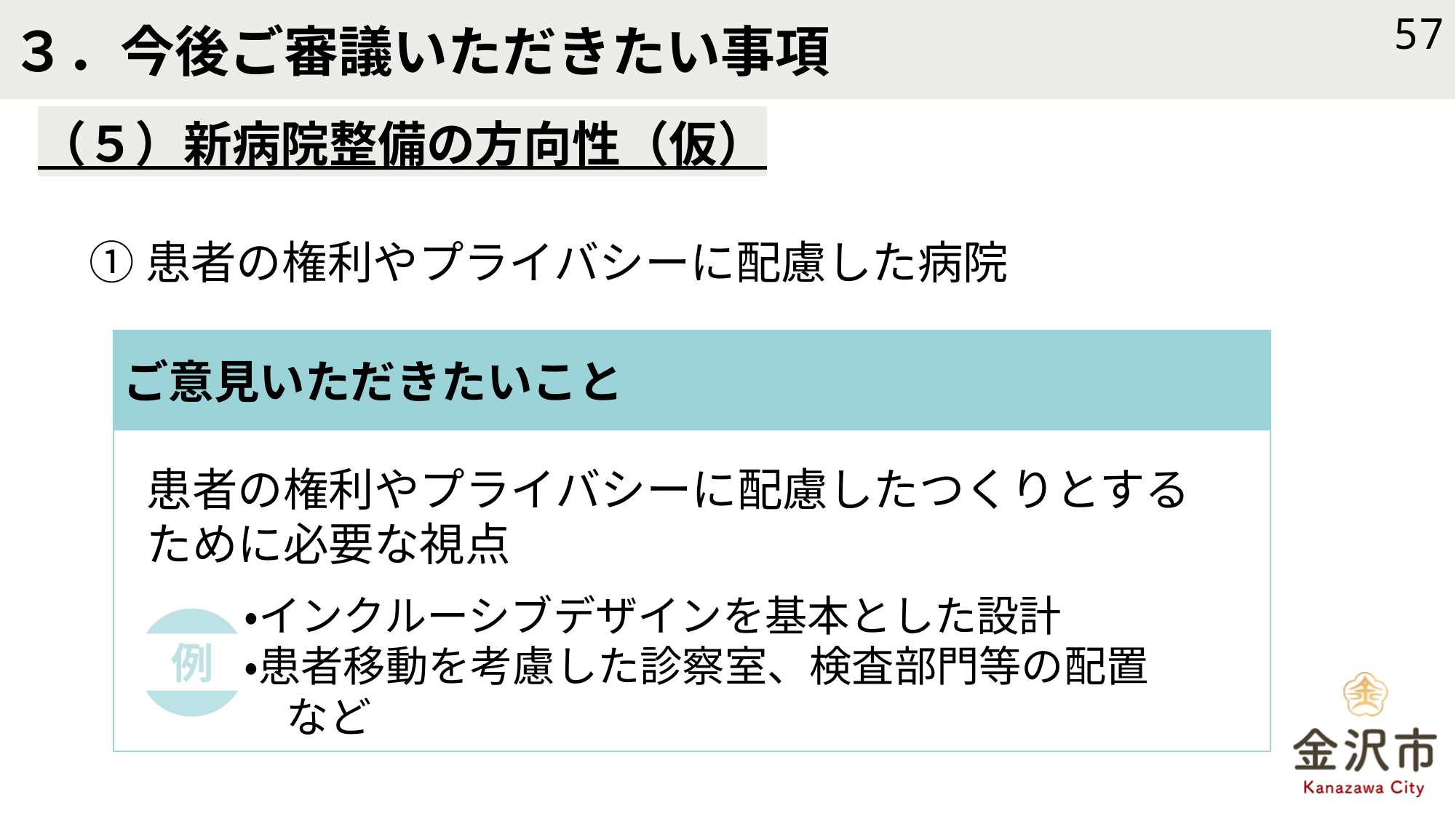

# ３．今後ご審議いただきたい事項
57
（５）新病院整備の方向性（仮）
①患者の権利やプライバシーに配慮した病院

ご意見いただきたいこと

患者の権利やプライバシーに配慮したつくりとする
ために必要な視点
・インクルーシブデザインを基本とした設計
・患者移動を考慮した診察室、検査部門等の配置
　など

例